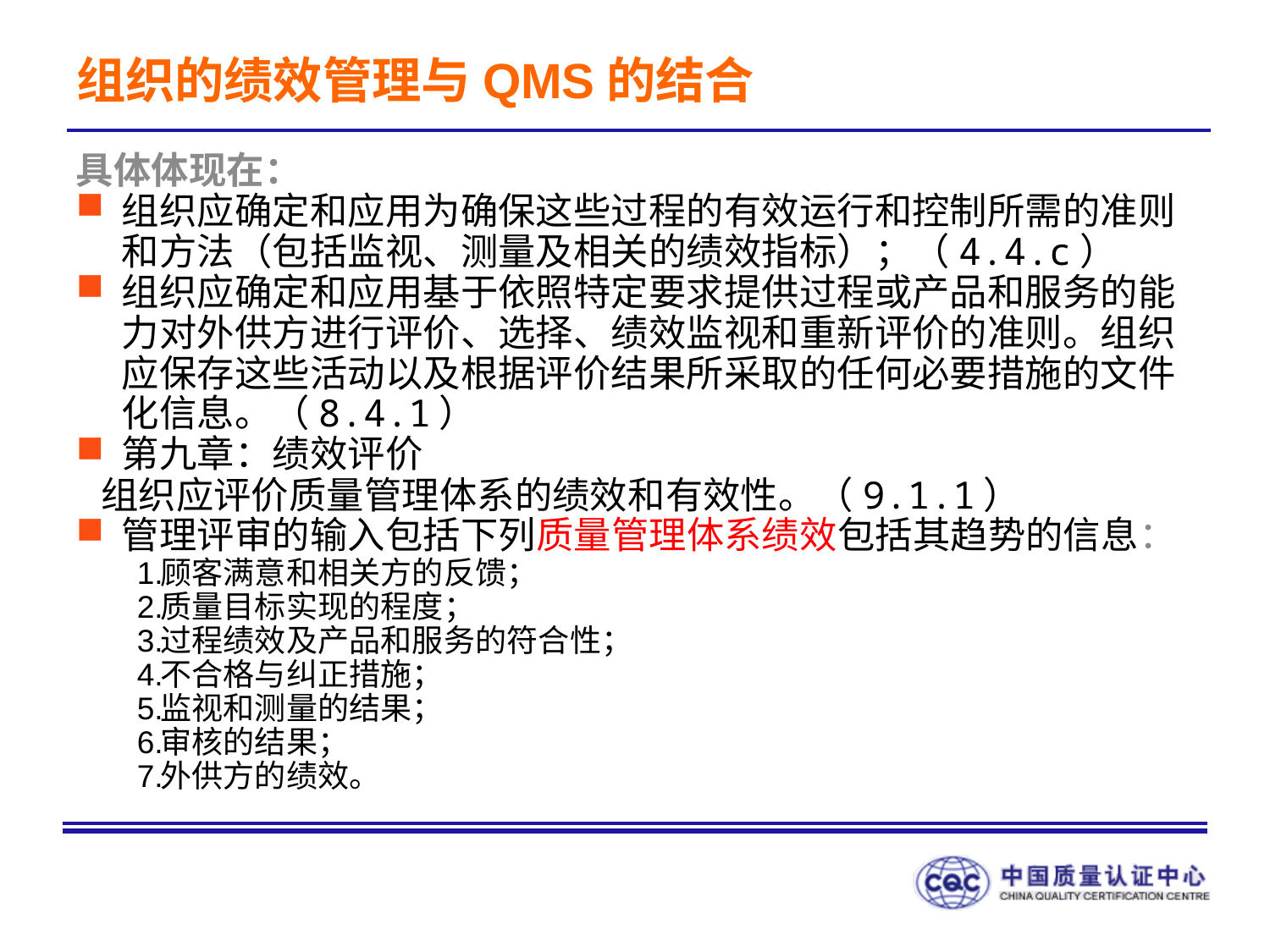

# 组织的绩效管理与QMS的结合
具体体现在：
组织应确定和应用为确保这些过程的有效运行和控制所需的准则和方法（包括监视、测量及相关的绩效指标）；（4.4.c）
组织应确定和应用基于依照特定要求提供过程或产品和服务的能力对外供方进行评价、选择、绩效监视和重新评价的准则。组织应保存这些活动以及根据评价结果所采取的任何必要措施的文件化信息。（8.4.1）
第九章：绩效评价
  组织应评价质量管理体系的绩效和有效性。（9.1.1）
管理评审的输入包括下列质量管理体系绩效包括其趋势的信息：
顾客满意和相关方的反馈；
质量目标实现的程度；
过程绩效及产品和服务的符合性；
不合格与纠正措施；
监视和测量的结果；
审核的结果；
外供方的绩效。